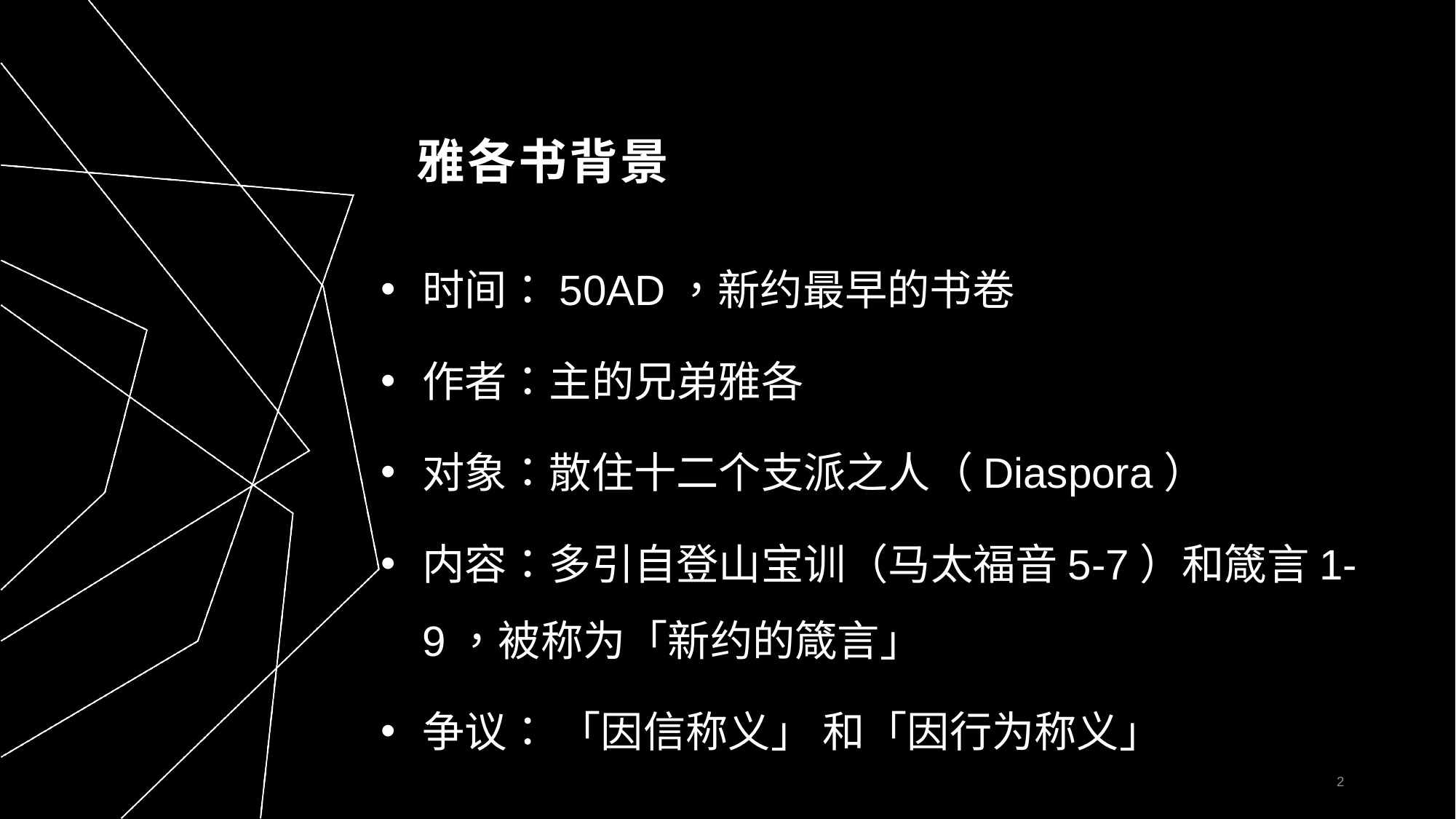

# 雅各书背景
时间：50AD，新约最早的书卷
作者：主的兄弟雅各
对象：散住十二个支派之人（Diaspora）
内容：多引自登山宝训（马太福音5-7）和箴言1-9，被称为「新约的箴言」
争议： 「因信称义」 和「因行为称义」
2